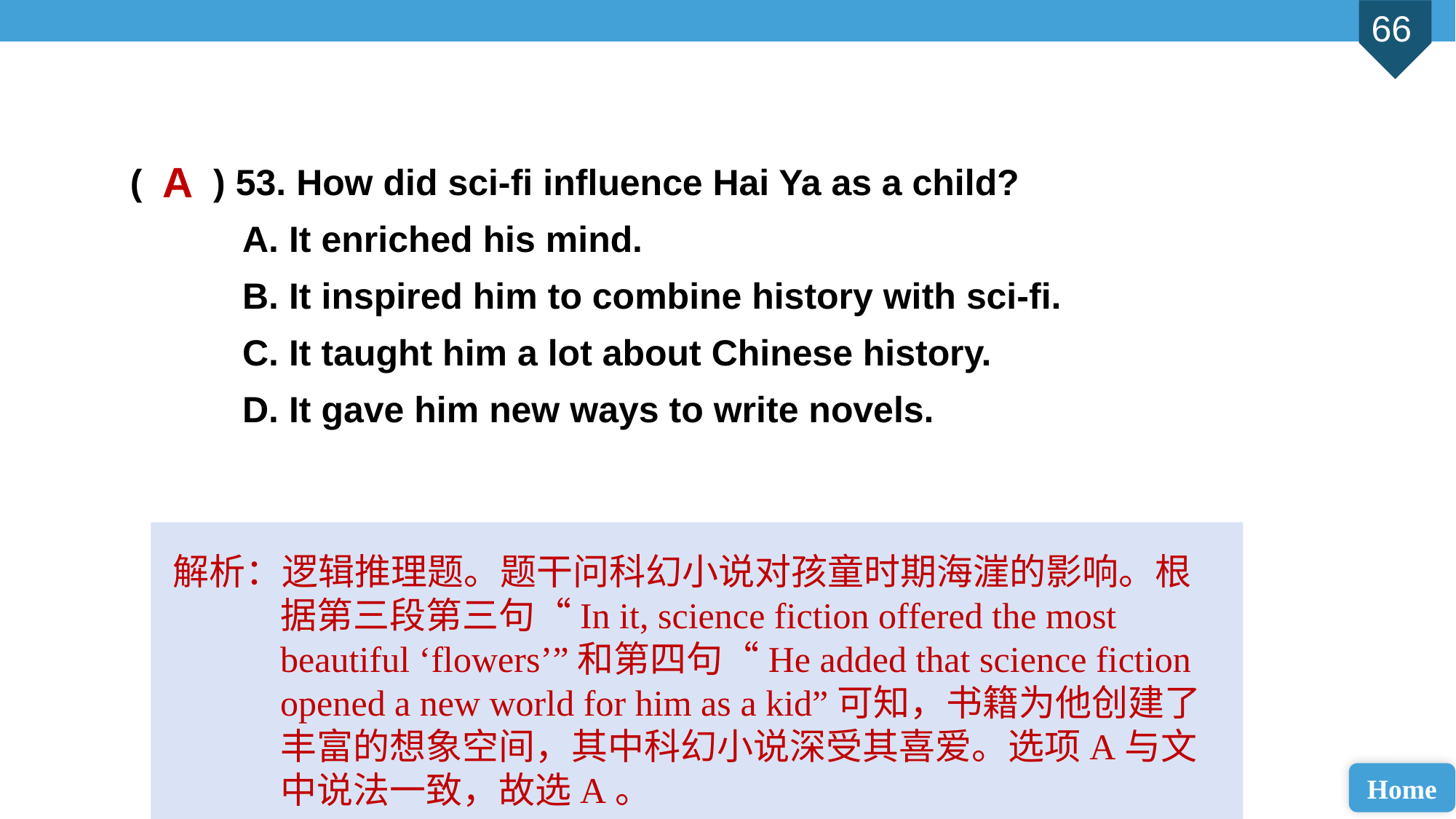

(       ) 53. How did sci-fi influence Hai Ya as a child?
           A. It enriched his mind.
           B. It inspired him to combine history with sci-fi.
           C. It taught him a lot about Chinese history.
           D. It gave him new ways to write novels.
A

解析：逻辑推理题。题干问科幻小说对孩童时期海漄的影响。根据第三段第三句“In it, science fiction offered the most beautiful ‘flowers’”和第四句“He added that science fiction opened a new world for him as a kid”可知，书籍为他创建了丰富的想象空间，其中科幻小说深受其喜爱。选项A与文中说法一致，故选A。